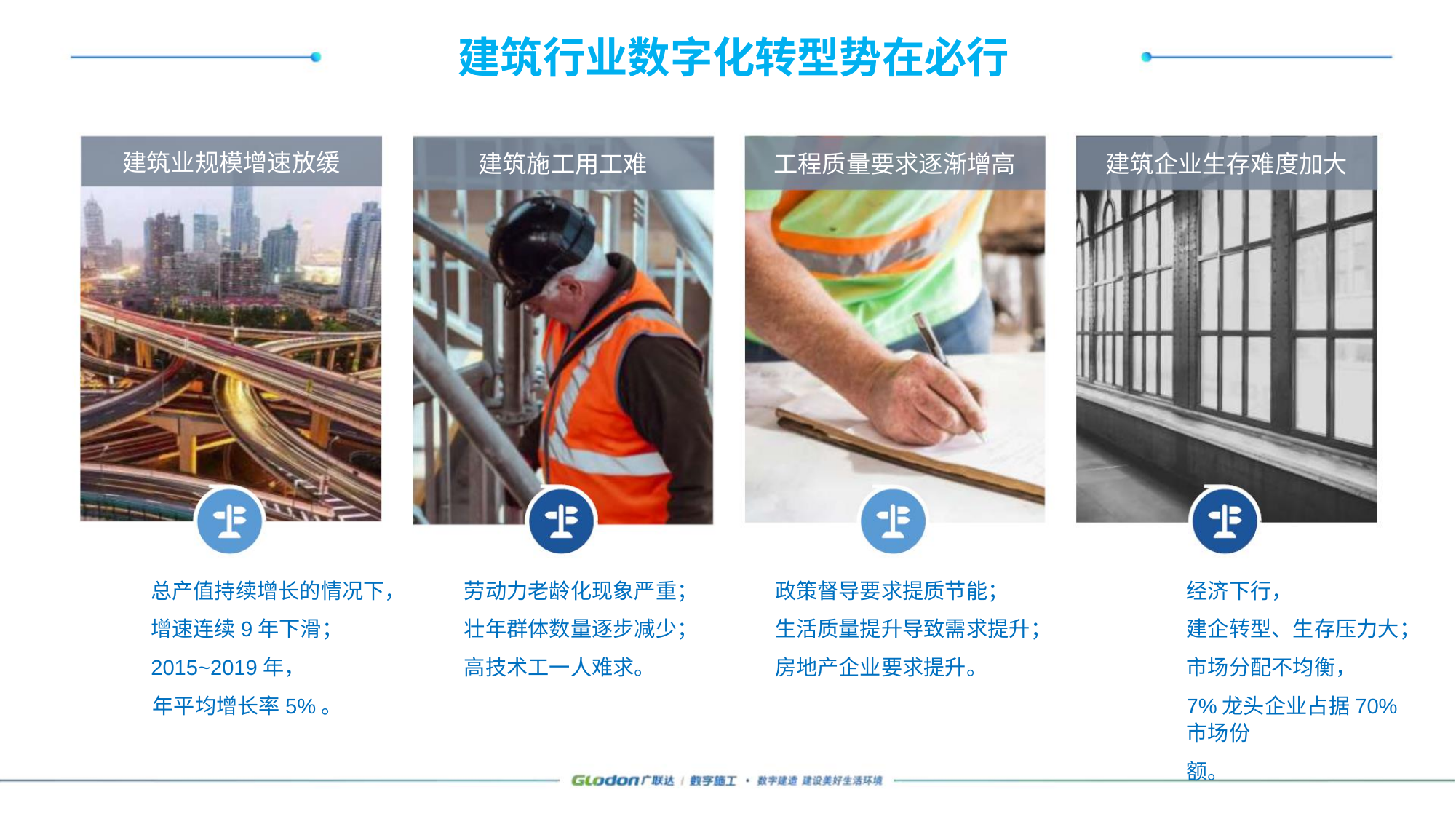

建筑行业数字化转型势在必行
建筑业规模增速放缓
建筑施工用工难
工程质量要求逐渐增高
建筑企业生存难度加大
总产值持续增长的情况下，
增速连续9年下滑；
2015~2019年，
劳动力老龄化现象严重；
壮年群体数量逐步减少；
高技术工一人难求。
政策督导要求提质节能；
生活质量提升导致需求提升；
房地产企业要求提升。
经济下行，
建企转型、生存压力大；
市场分配不均衡，
7%龙头企业占据70%市场份
额。
年平均增长率5%。